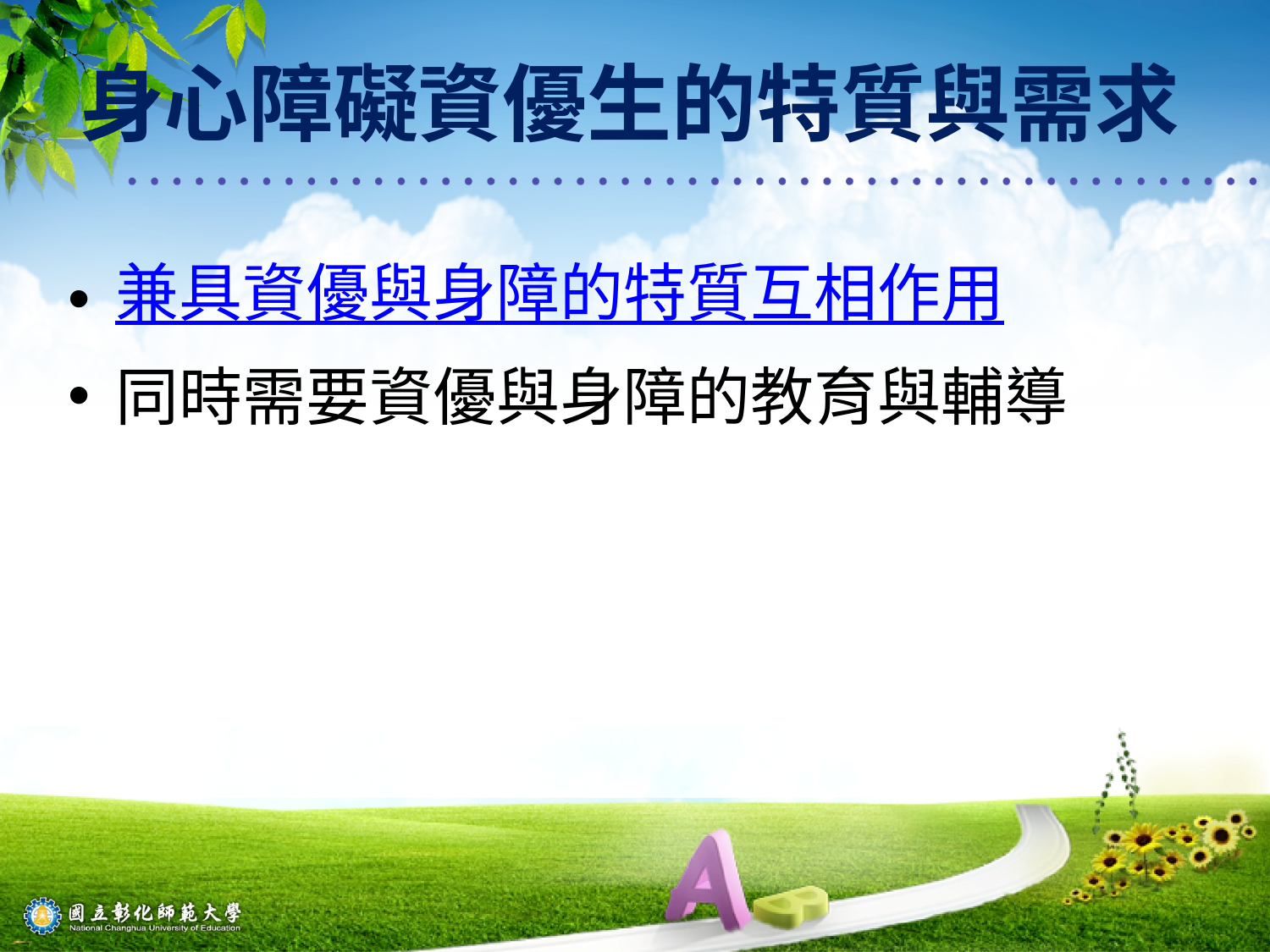

# 身心障礙資優生的特質與需求
兼具資優與身障的特質互相作用
同時需要資優與身障的教育與輔導